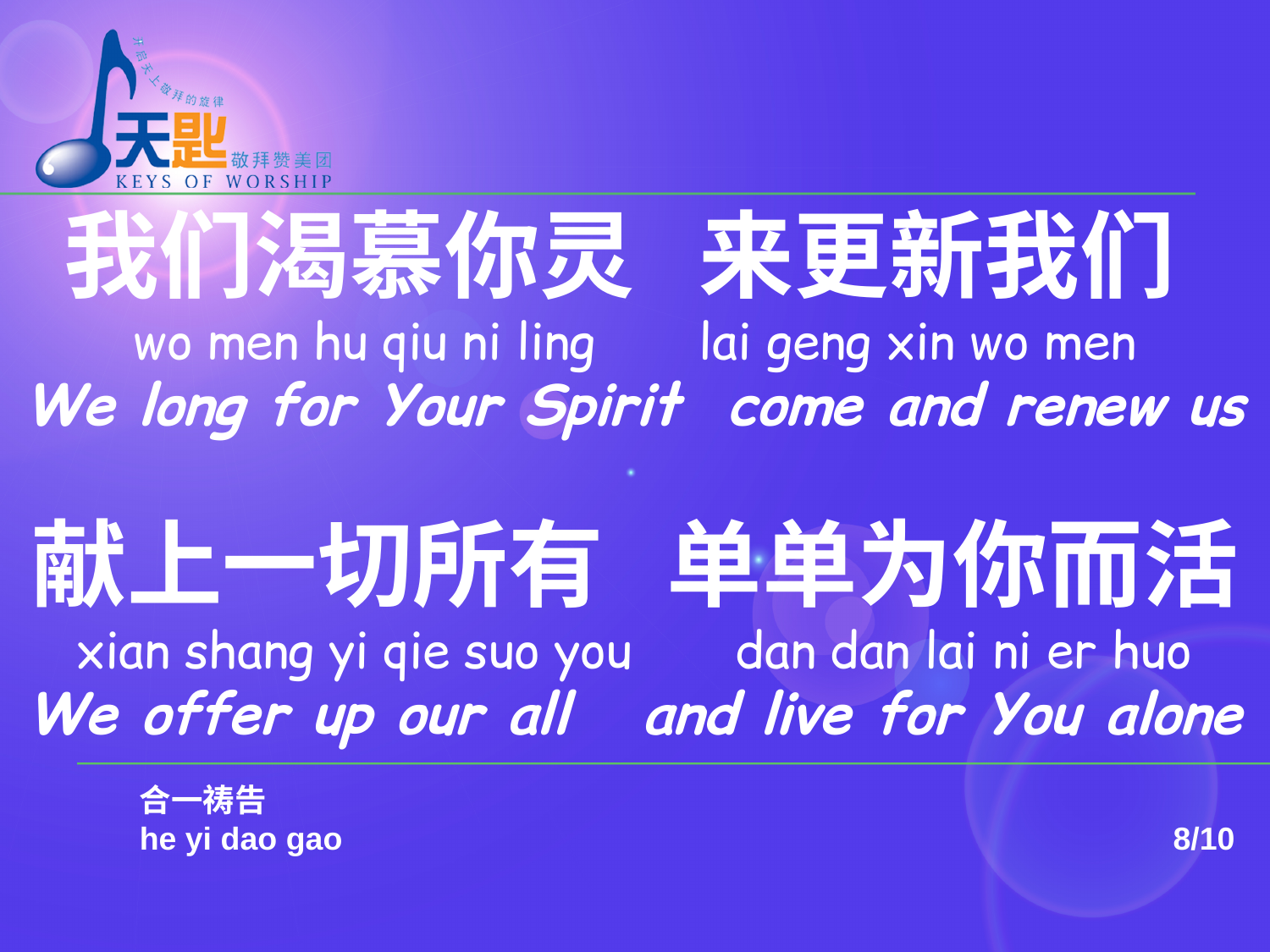

我们渴慕你灵	来更新我们
wo men hu qiu ni ling       lai geng xin wo men
We long for Your Spirit  come and renew us

献上一切所有	单单为你而活
xian shang yi qie suo you       dan dan lai ni er huo
We offer up our all   and live for You alone
	合一祷告
	he yi dao gao							  8/10